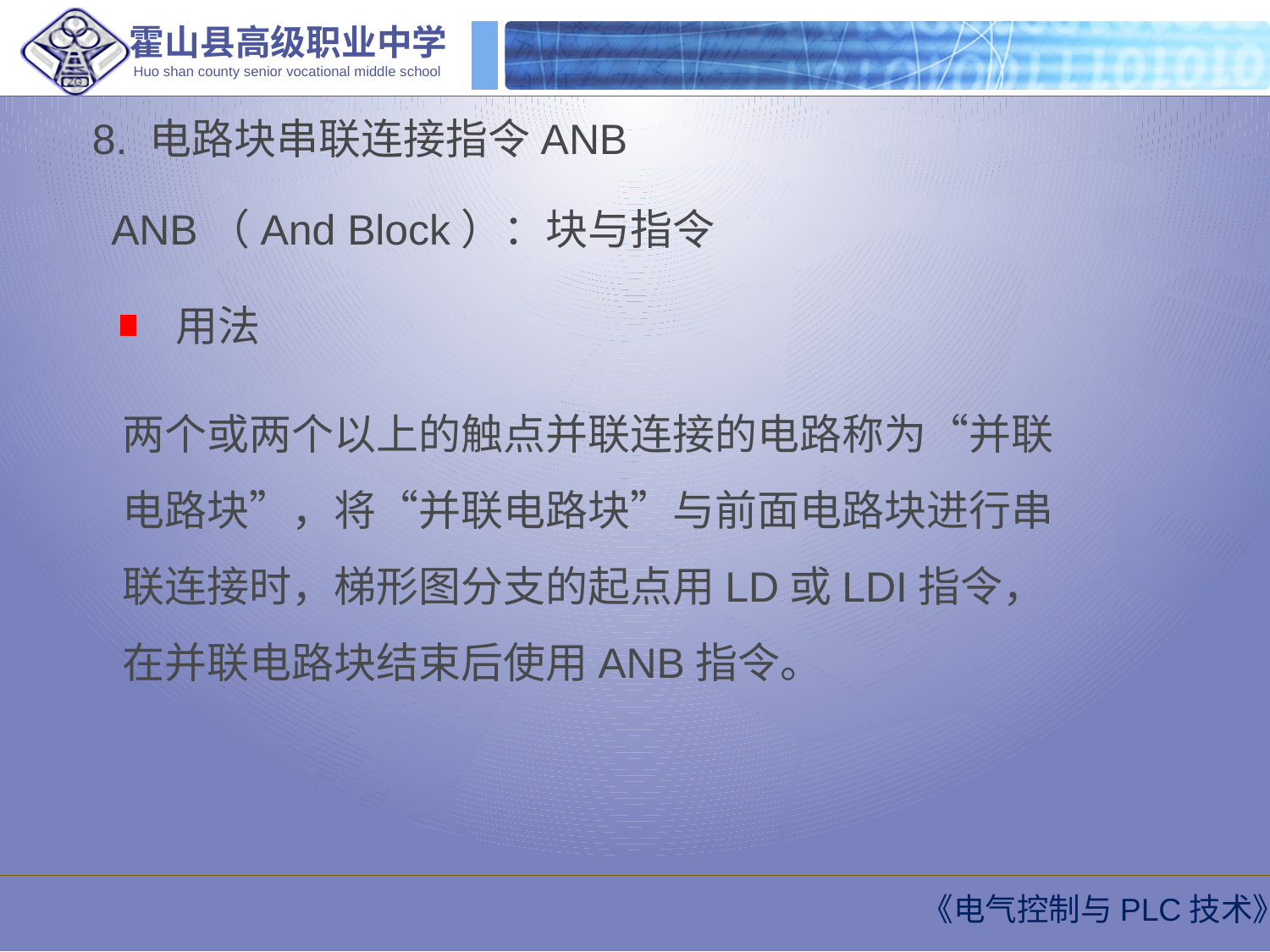

8. 电路块串联连接指令ANB
ANB（And Block）：块与指令
用法

两个或两个以上的触点并联连接的电路称为“并联电路块”，将“并联电路块”与前面电路块进行串联连接时，梯形图分支的起点用LD或LDI指令，在并联电路块结束后使用ANB指令。